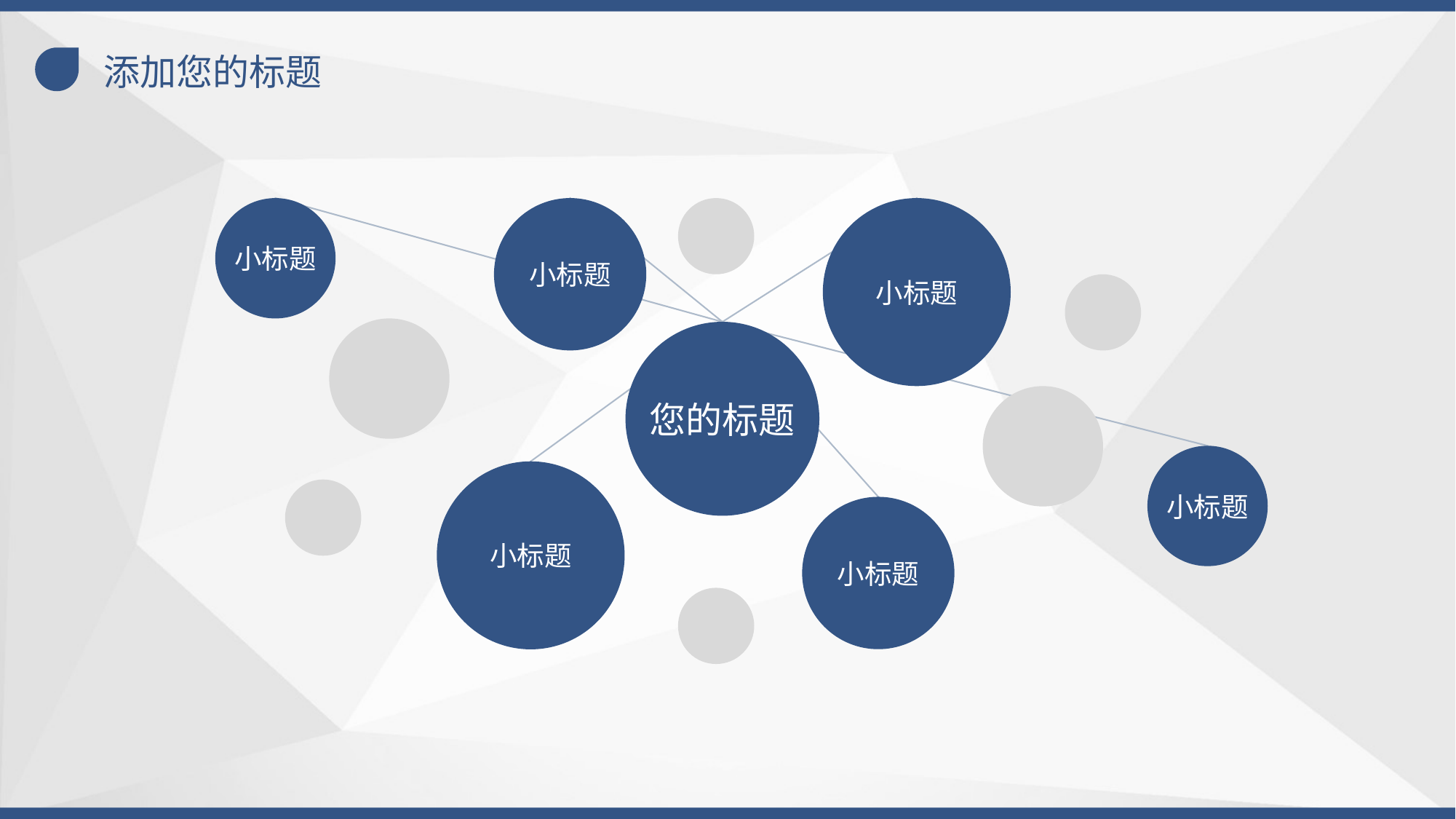

添加您的标题

小标题
小标题

小标题

您的标题

小标题
小标题

小标题